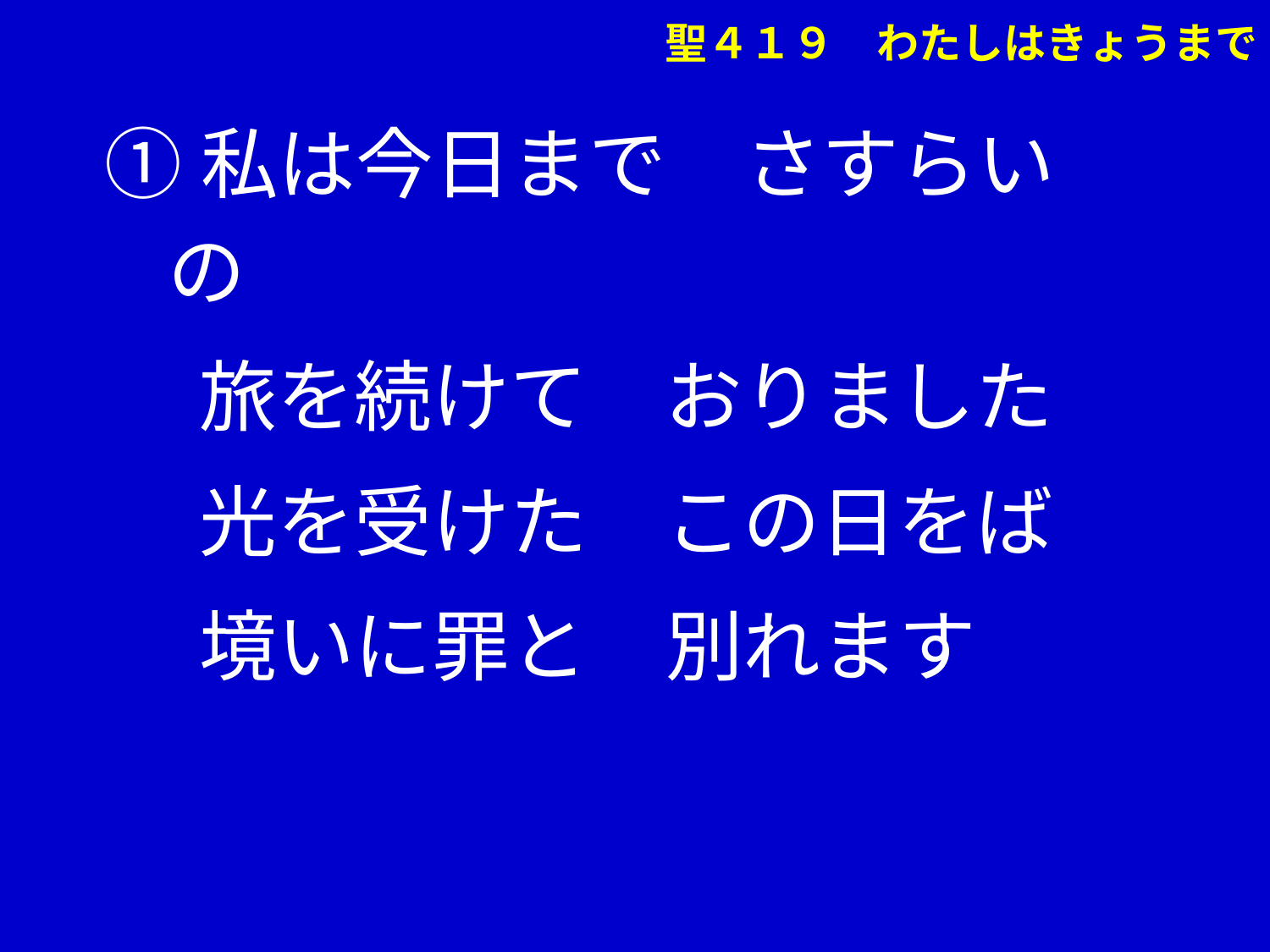

①私は今日まで　さすらいの
　 旅を続けて　おりました
　 光を受けた　この日をば
　 境いに罪と　別れます
聖４１９　わたしはきょうまで